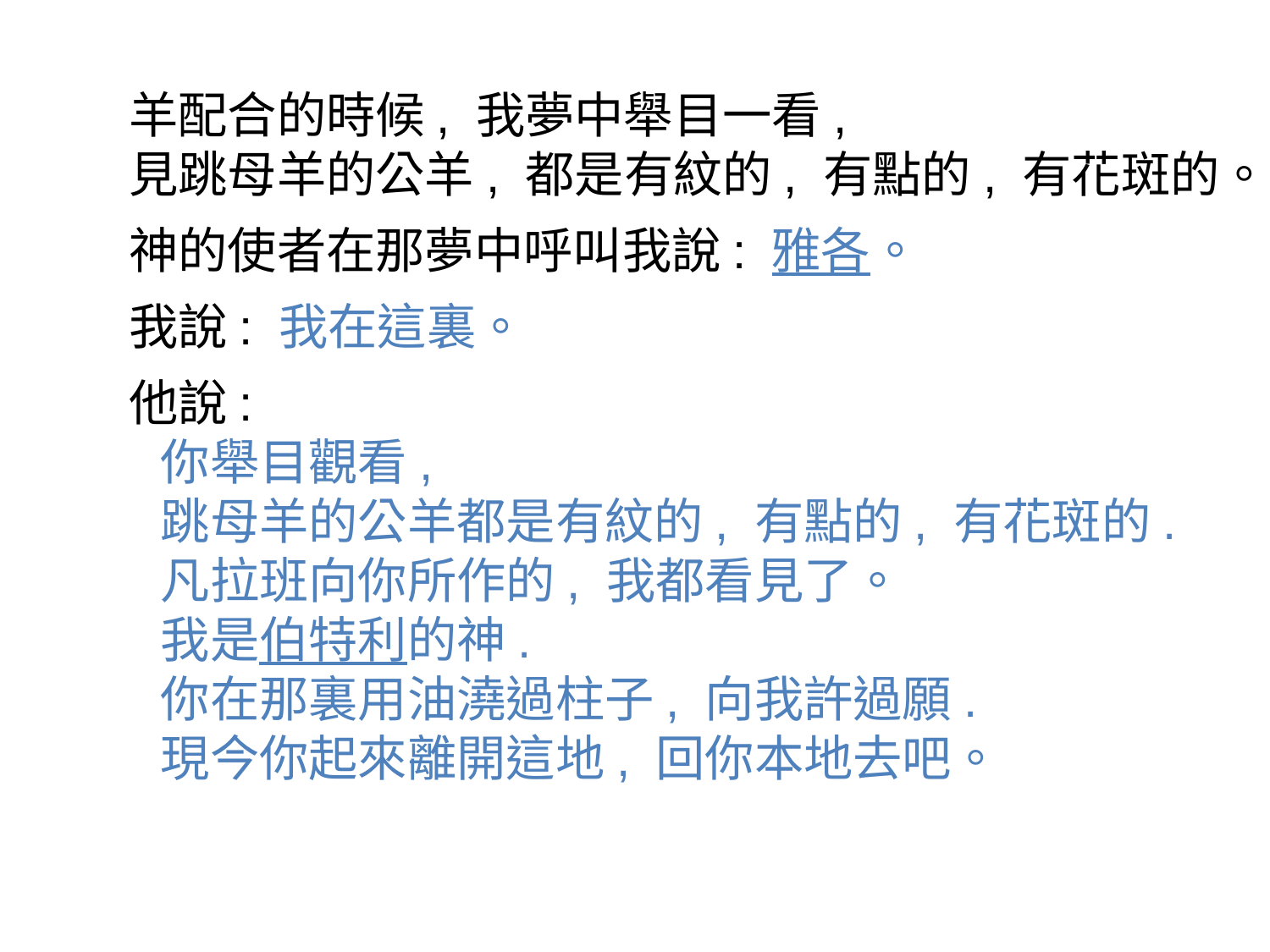

羊配合的時候, 我夢中舉目一看,
見跳母羊的公羊, 都是有紋的, 有點的, 有花斑的。

神的使者在那夢中呼叫我說: 雅各。

我說: 我在這裏。

他說:
你舉目觀看,
跳母羊的公羊都是有紋的, 有點的, 有花斑的.
凡拉班向你所作的, 我都看見了。
我是伯特利的神.
你在那裏用油澆過柱子, 向我許過願.
現今你起來離開這地, 回你本地去吧。